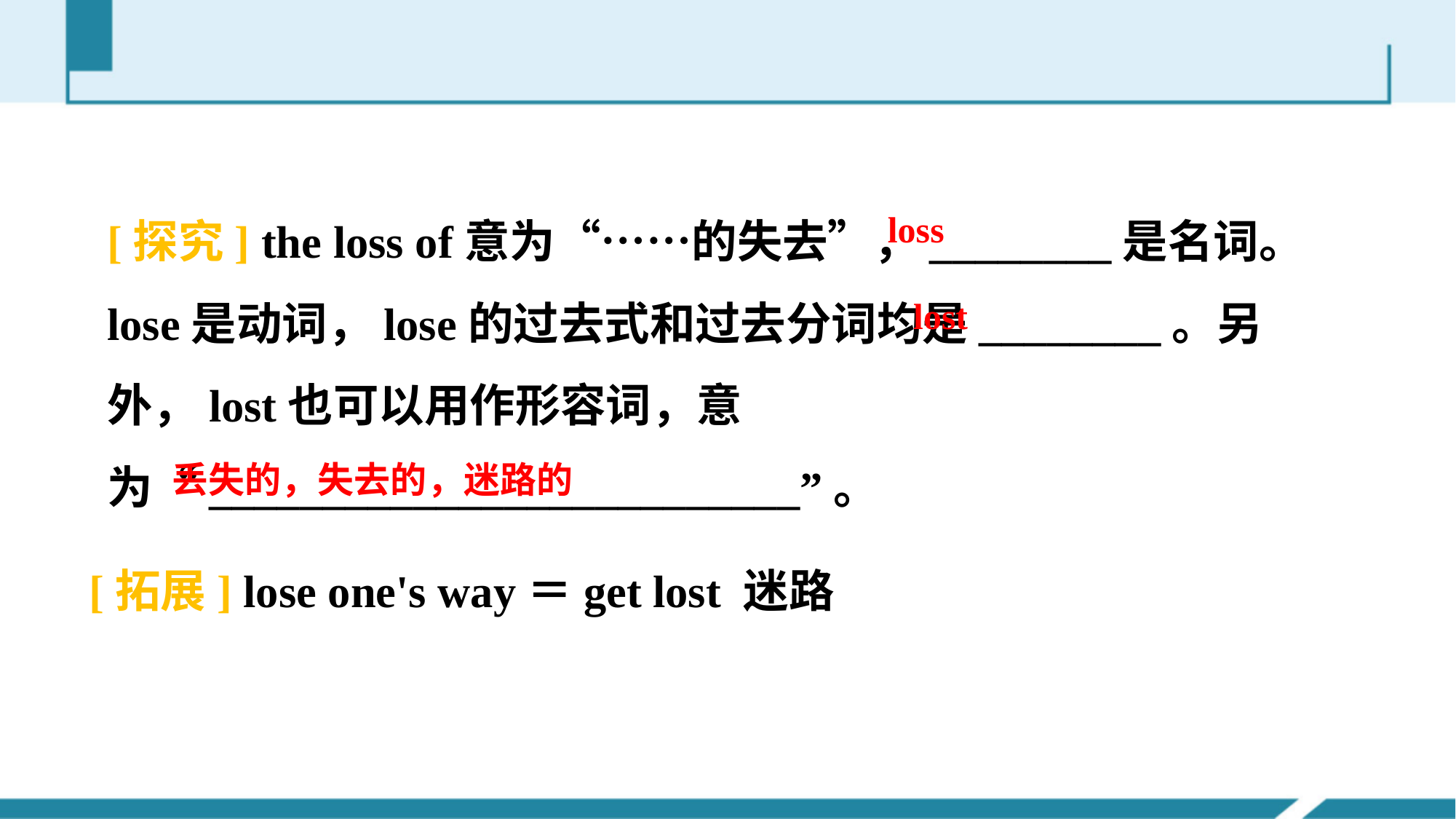

loss
[探究] the loss of意为“……的失去”，________是名词。lose是动词，lose的过去式和过去分词均是________。另外，lost也可以用作形容词，意为“__________________________”。
lost
丢失的，失去的，迷路的
[拓展] lose one's way＝get lost 迷路